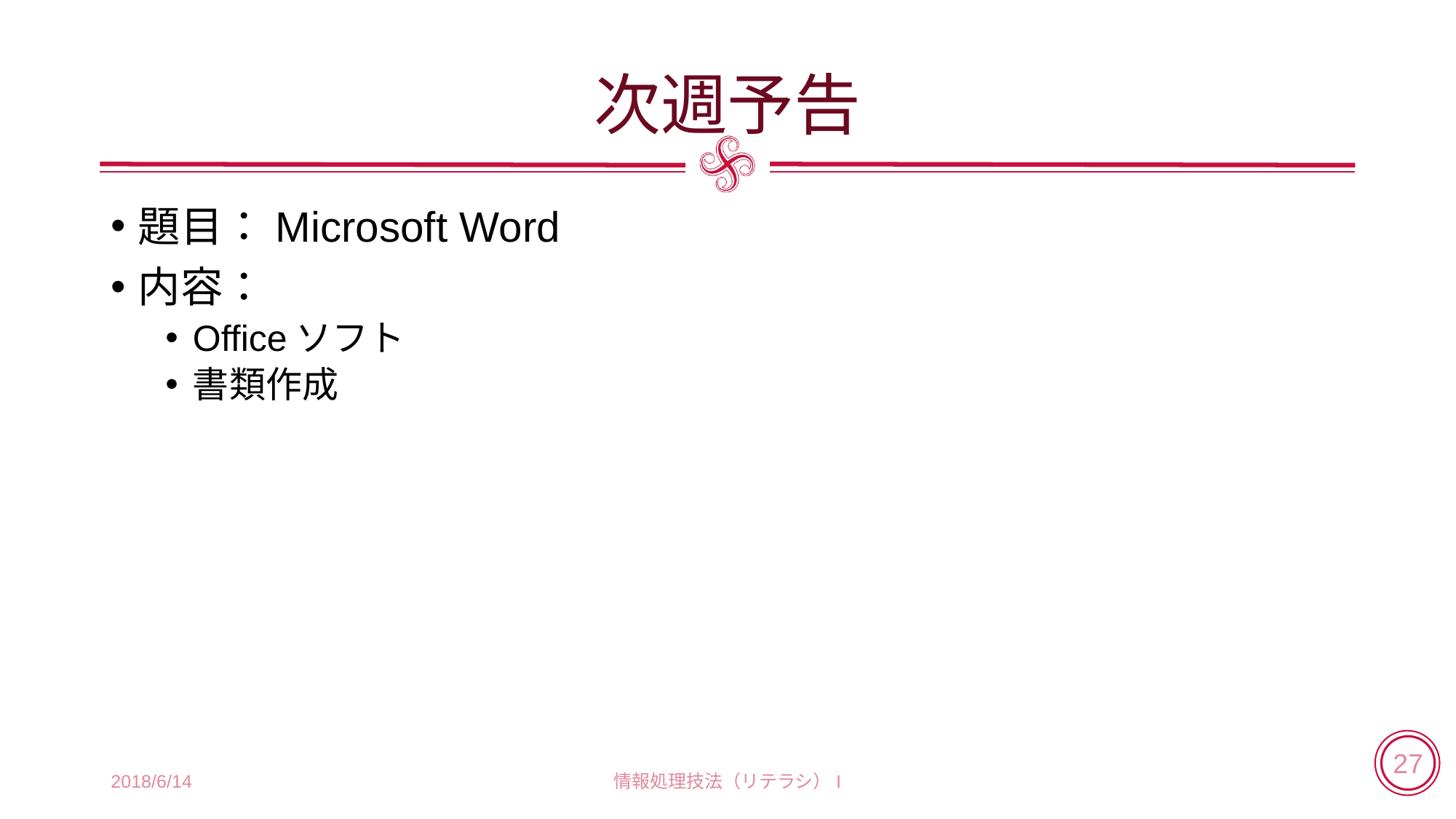

# 次週予告
題目：Microsoft Word
内容：
Officeソフト
書類作成
2018/6/14
情報処理技法（リテラシ）I